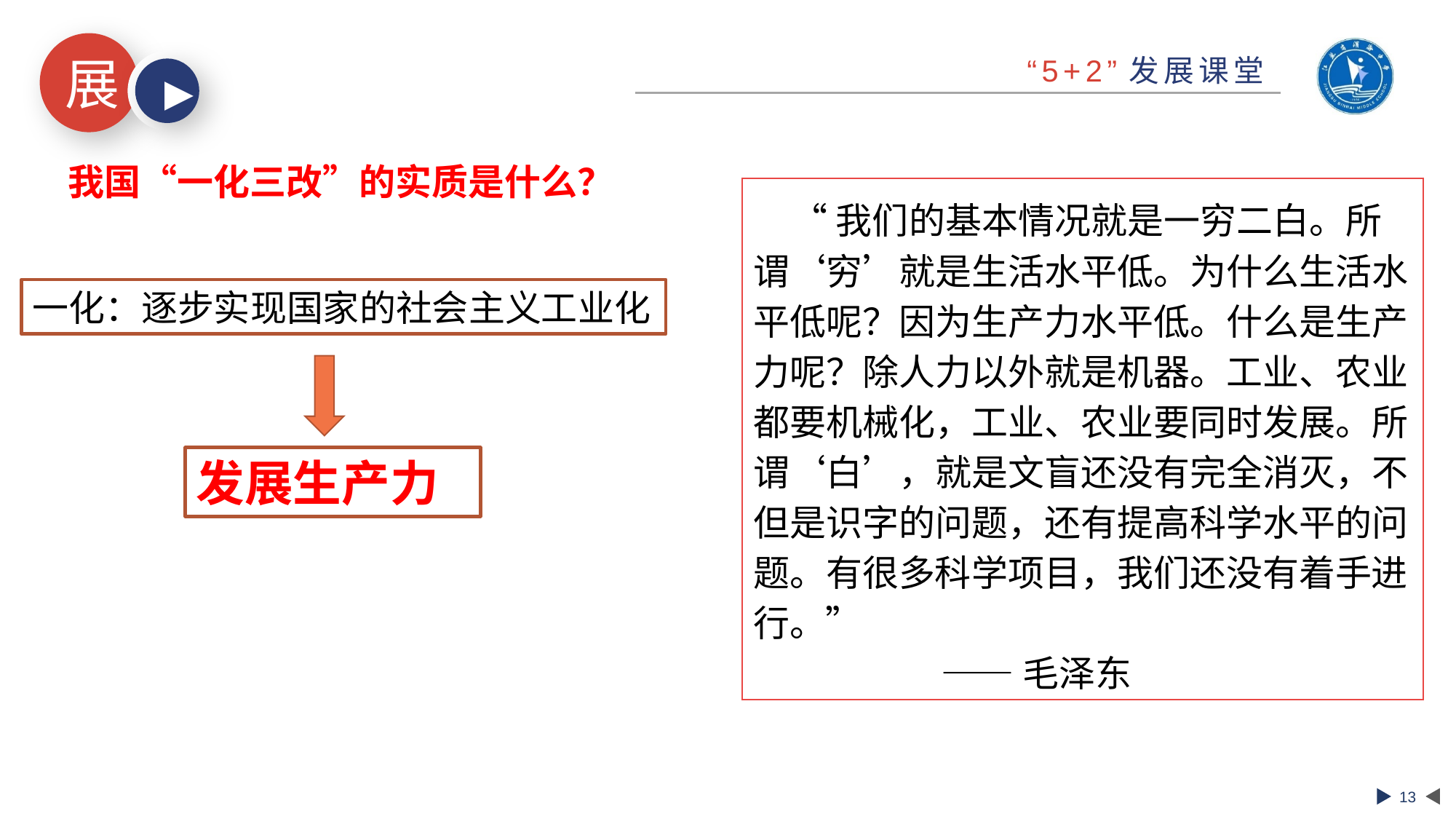

我国“一化三改”的实质是什么？
    “我们的基本情况就是一穷二白。所谓‘穷’就是生活水平低。为什么生活水平低呢？因为生产力水平低。什么是生产力呢？除人力以外就是机器。工业、农业都要机械化，工业、农业要同时发展。所谓‘白’，就是文盲还没有完全消灭，不但是识字的问题，还有提高科学水平的问题。有很多科学项目，我们还没有着手进行。”
                       ——毛泽东
一化：逐步实现国家的社会主义工业化

发展生产力